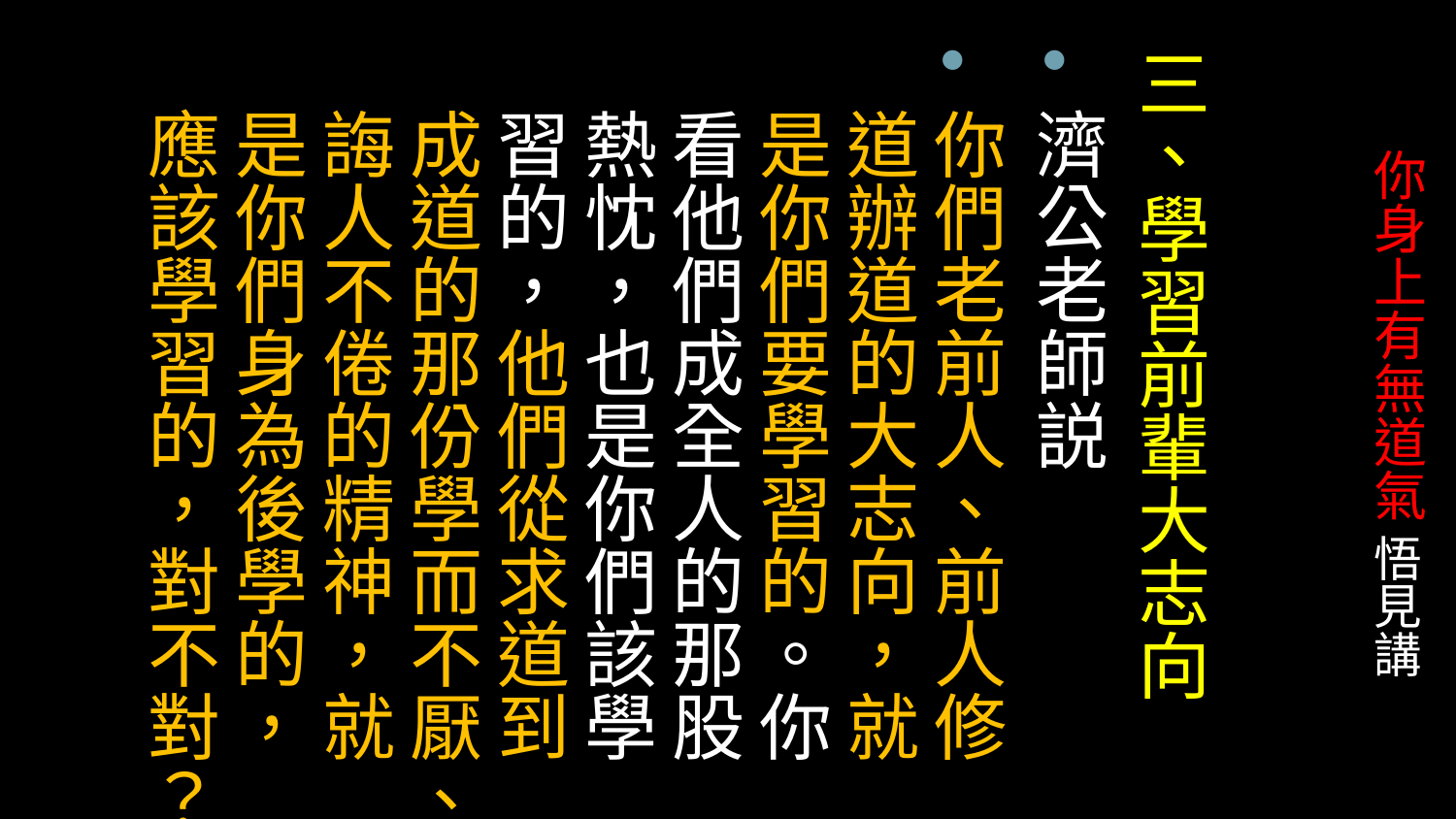

三、學習前輩大志向
濟公老師説
你們老前人、前人修道辦道的大志向，就是你們要學習的。你看他們成全人的那股熱忱，也是你們該學習的，他們從求道到成道的那份學而不厭、誨人不倦的精神，就是你們身為後學的，應該學習的，對不對？

# 你身上有無道氣 悟見講